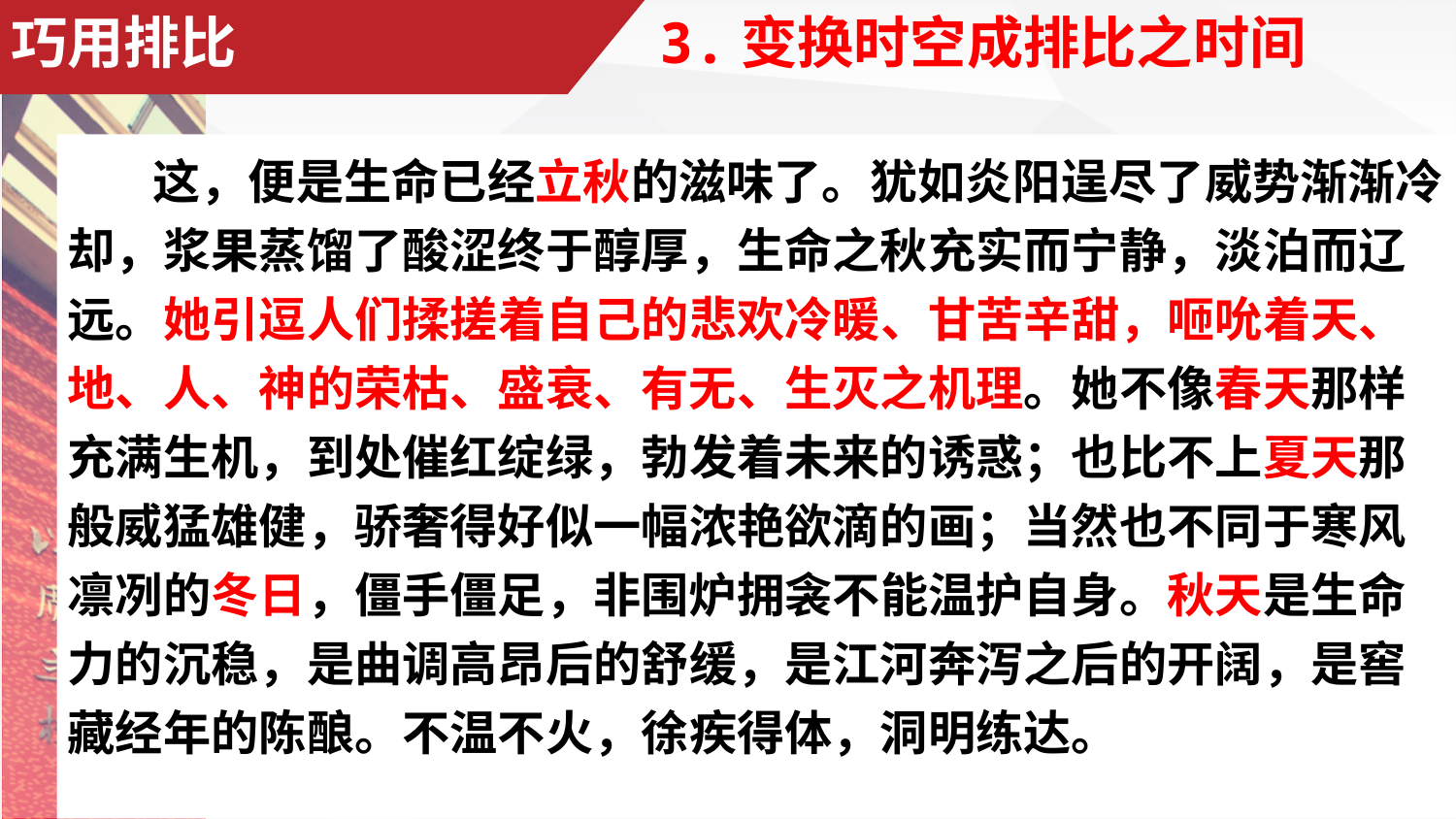

# 3.变换时空成排比之时间
巧用排比
　　这，便是生命已经立秋的滋味了。犹如炎阳逞尽了威势渐渐冷却，浆果蒸馏了酸涩终于醇厚，生命之秋充实而宁静，淡泊而辽远。她引逗人们揉搓着自己的悲欢冷暖、甘苦辛甜，咂吮着天、地、人、神的荣枯、盛衰、有无、生灭之机理。她不像春天那样充满生机，到处催红绽绿，勃发着未来的诱惑；也比不上夏天那般威猛雄健，骄奢得好似一幅浓艳欲滴的画；当然也不同于寒风凛冽的冬日，僵手僵足，非围炉拥衾不能温护自身。秋天是生命力的沉稳，是曲调高昂后的舒缓，是江河奔泻之后的开阔，是窖藏经年的陈酿。不温不火，徐疾得体，洞明练达。